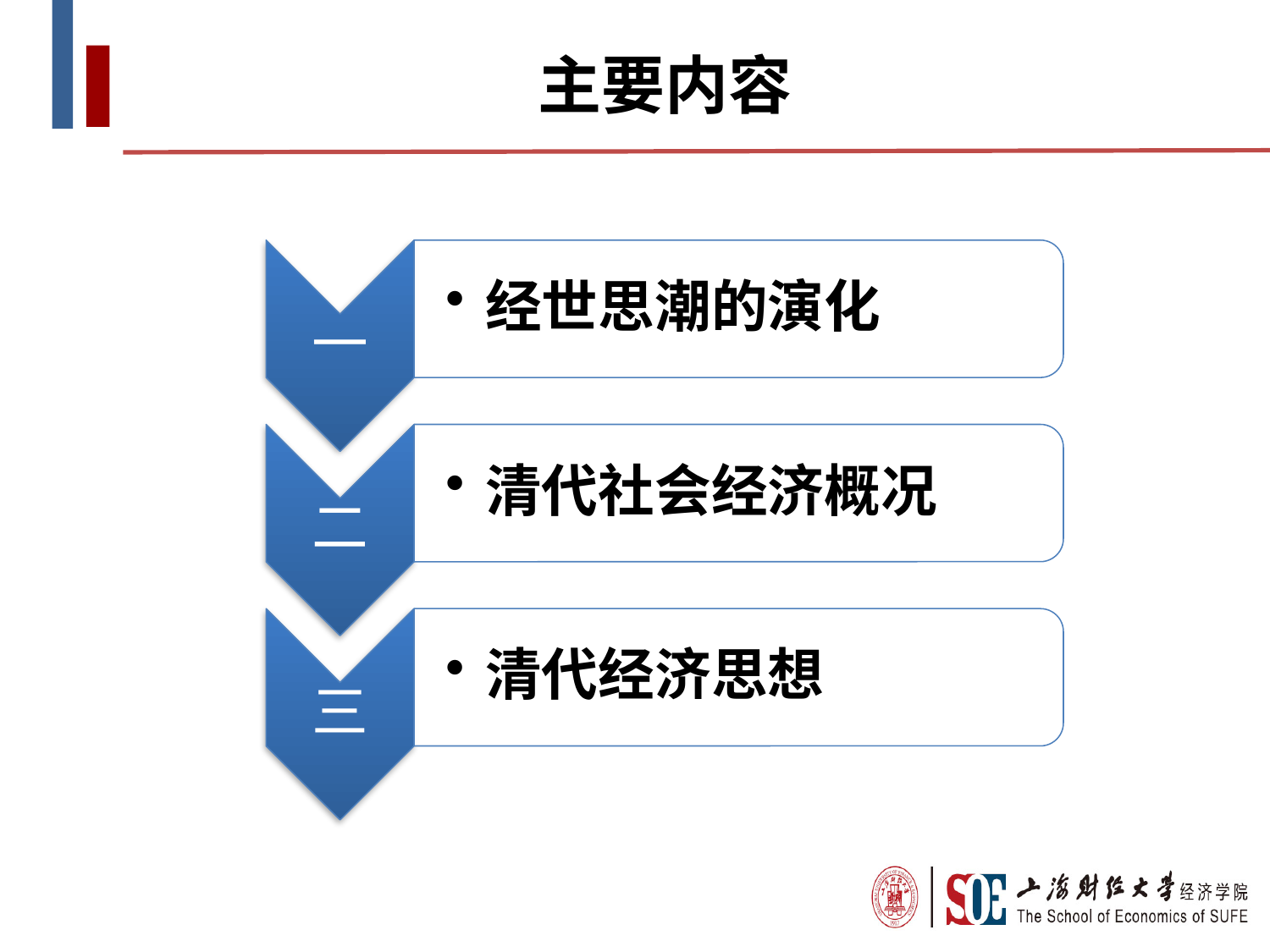

# 主要内容
一
经世思潮的演化
二
清代社会经济概况
三
清代经济思想